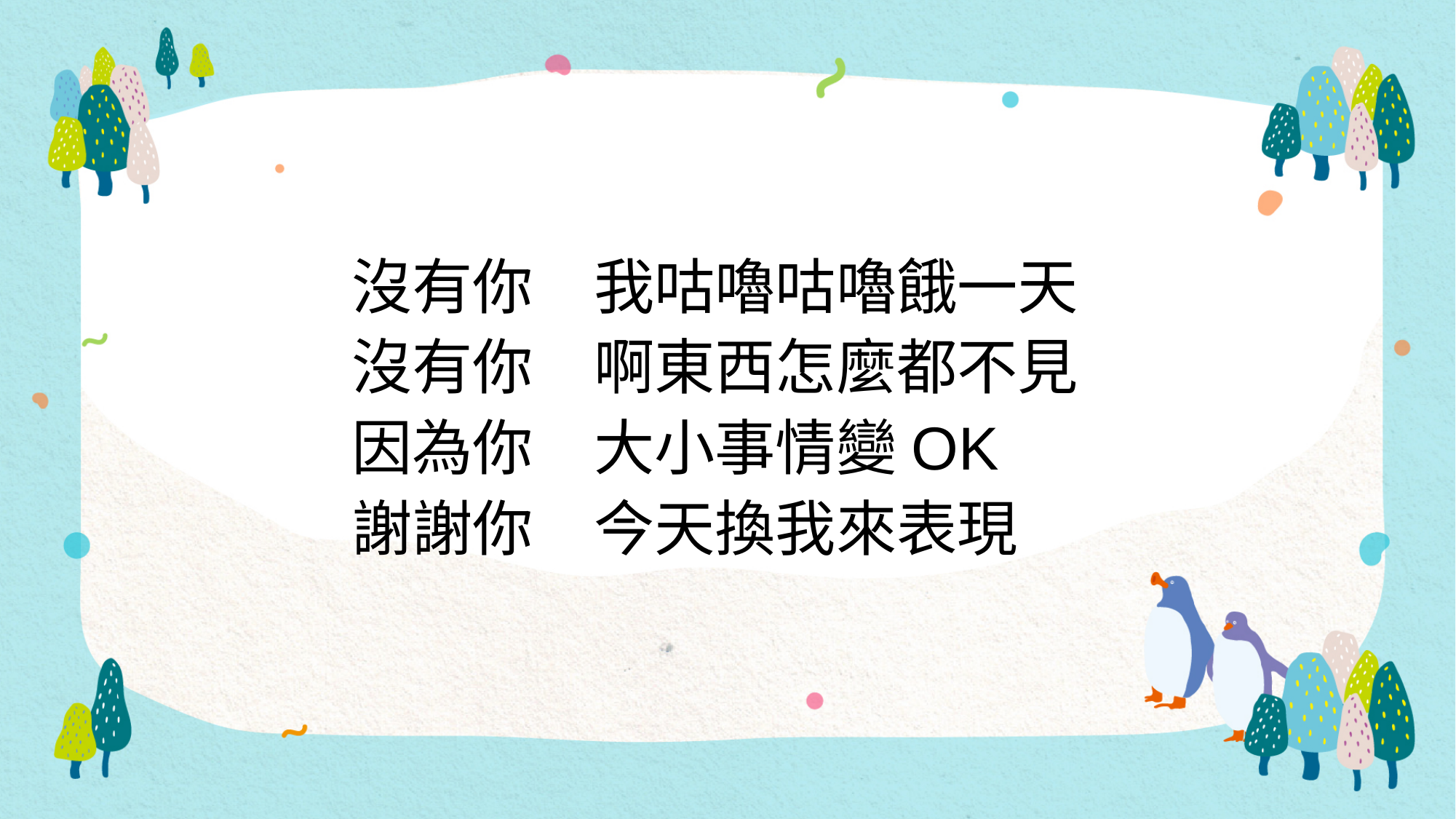

#
沒有你　我咕嚕咕嚕餓一天
沒有你　啊東西怎麼都不見
因為你　大小事情變OK
謝謝你　今天換我來表現